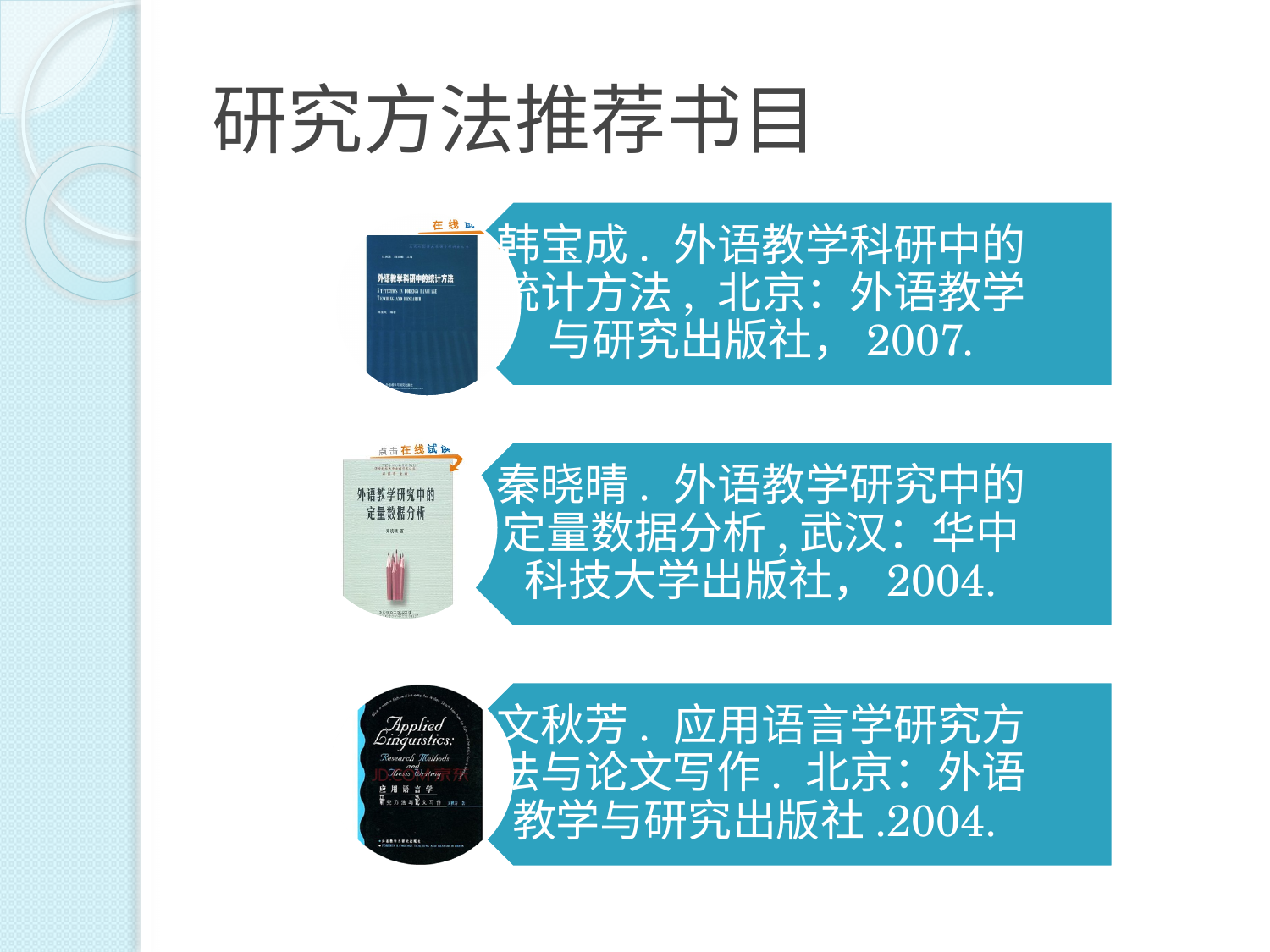

# 研究方法推荐书目
韩宝成. 外语教学科研中的统计方法, 北京：外语教学与研究出版社，2007.
秦晓晴. 外语教学研究中的定量数据分析,武汉：华中科技大学出版社，2004.
文秋芳. 应用语言学研究方法与论文写作. 北京：外语教学与研究出版社.2004.